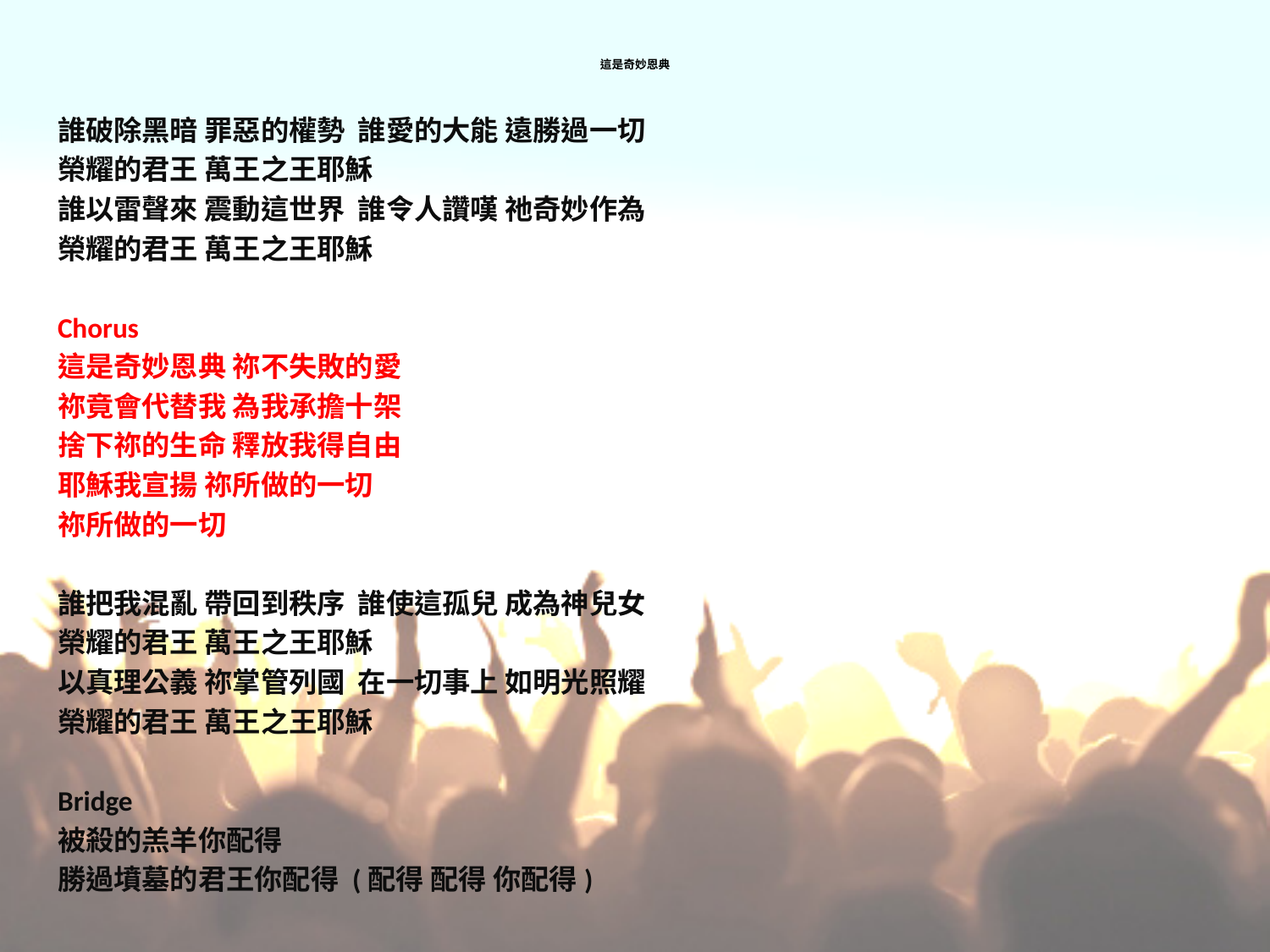

# 這是奇妙恩典
誰破除黑暗 罪惡的權勢  誰愛的大能 遠勝過一切
榮耀的君王 萬王之王耶穌
誰以雷聲來 震動這世界  誰令人讚嘆 祂奇妙作為
榮耀的君王 萬王之王耶穌

Chorus
這是奇妙恩典 祢不失敗的愛
祢竟會代替我 為我承擔十架
捨下祢的生命 釋放我得自由
耶穌我宣揚 祢所做的一切
祢所做的一切

誰把我混亂 帶回到秩序  誰使這孤兒 成為神兒女
榮耀的君王 萬王之王耶穌
以真理公義 祢掌管列國  在一切事上 如明光照耀
榮耀的君王 萬王之王耶穌

Bridge
被殺的羔羊你配得
勝過墳墓的君王你配得 (配得 配得 你配得)